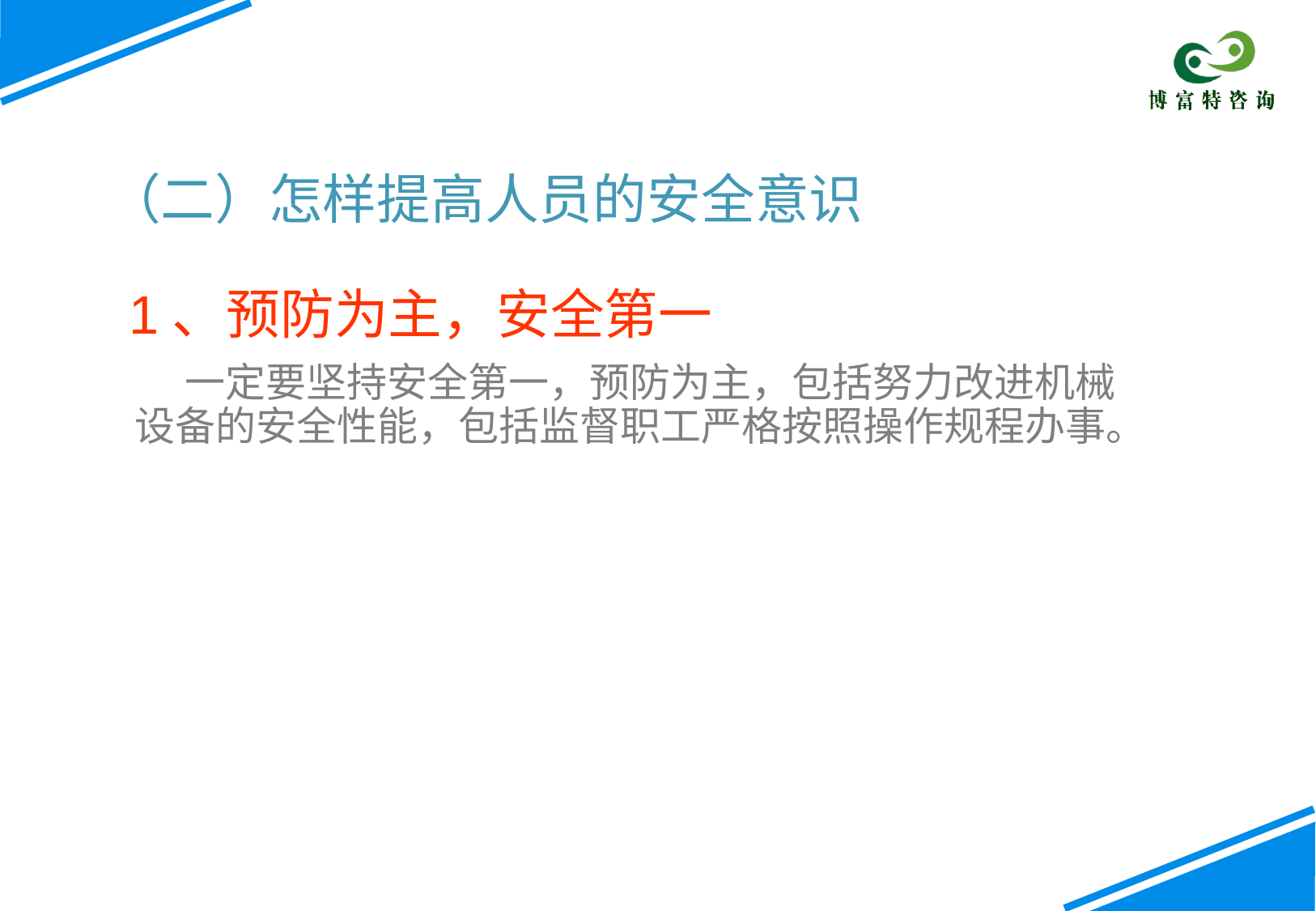

（二）怎样提高人员的安全意识
   1、预防为主，安全第一
          一定要坚持安全第一，预防为主，包括努力改进机械设备的安全性能，包括监督职工严格按照操作规程办事。